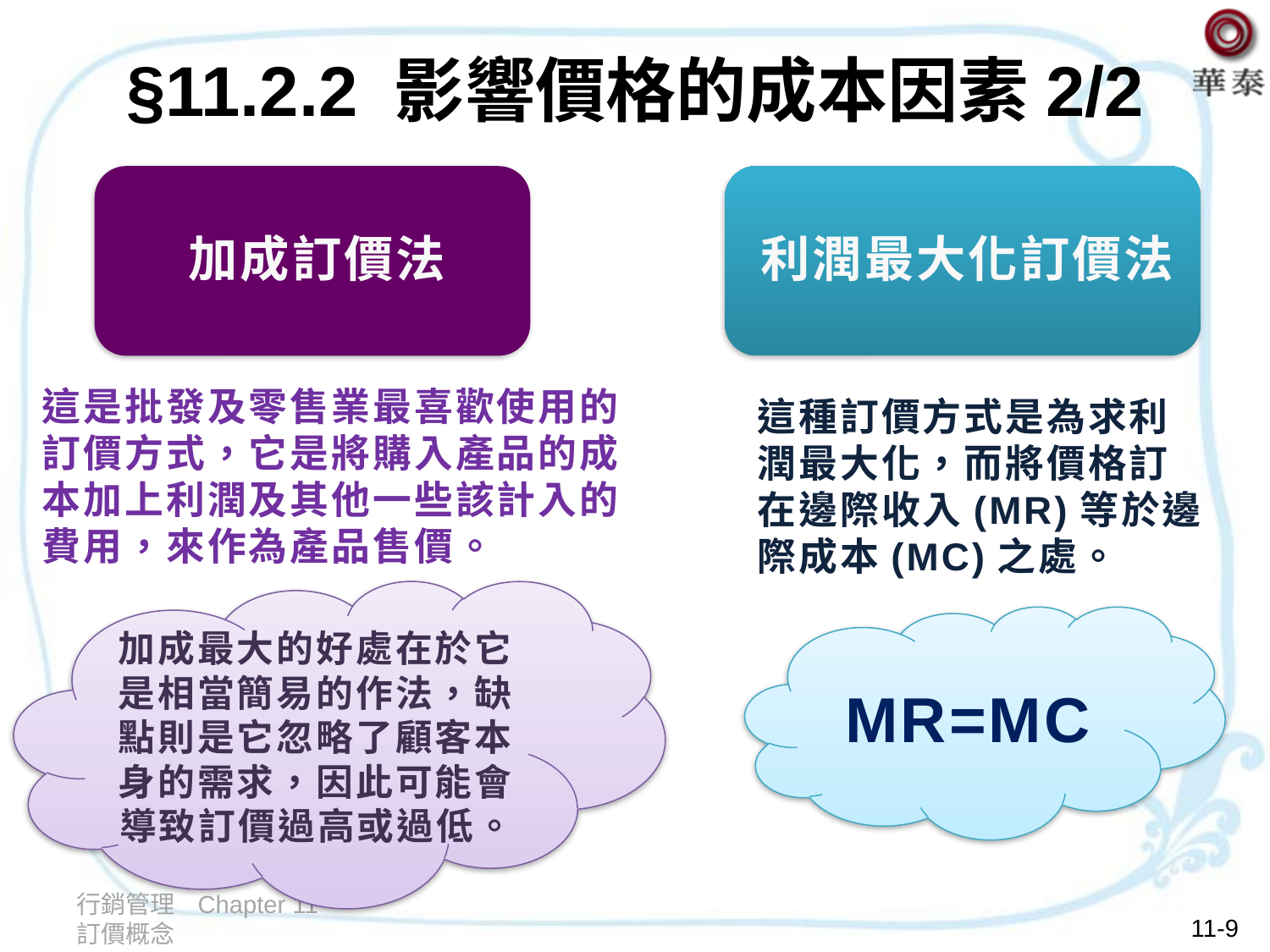

# §11.2.2 影響價格的成本因素2/2
加成訂價法
利潤最大化訂價法
這是批發及零售業最喜歡使用的訂價方式，它是將購入產品的成本加上利潤及其他一些該計入的費用，來作為產品售價。
這種訂價方式是為求利潤最大化，而將價格訂在邊際收入(MR)等於邊際成本(MC)之處。
加成最大的好處在於它是相當簡易的作法，缺點則是它忽略了顧客本身的需求，因此可能會導致訂價過高或過低。
MR=MC
行銷管理   Chapter 11   訂價概念
11-9